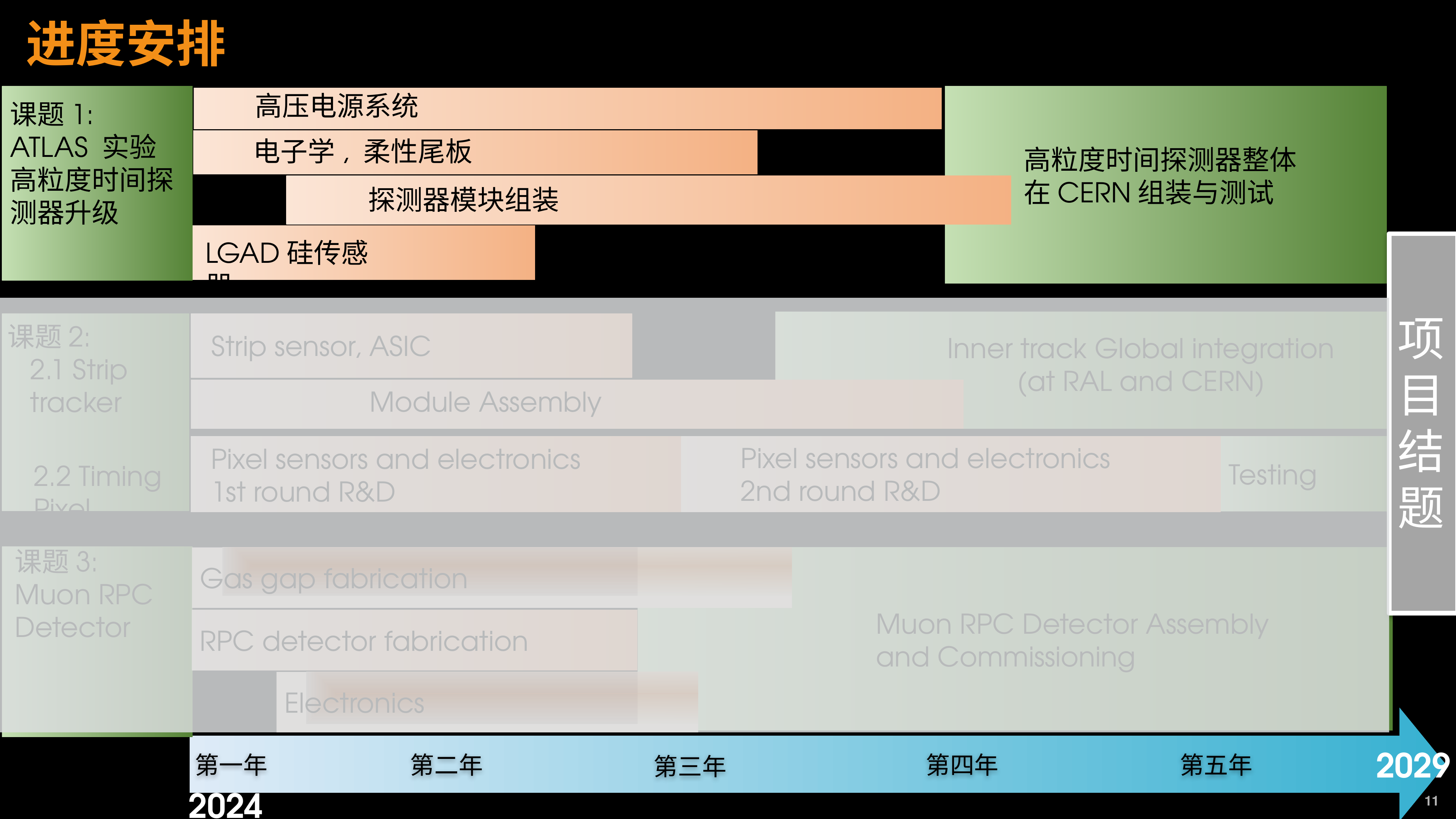

# 进度安排
高压电源系统

课题1:
ATLAS 实验高粒度时间探测器升级
电子学, 柔性尾板

高粒度时间探测器整体在CERN组装与测试

探测器模块组装

LGAD硅传感器

项
目
结
题

课题2:
   2.1 Strip
   tracker
Strip sensor, ASIC
Inner track Global integration
(at RAL and CERN)
Module Assembly

Pixel sensors and electronics
1st round R&D

Pixel sensors and electronics
2nd round R&D

2.2 Timing Pixel
Testing
课题3:
Muon RPC
Detector

Gas gap fabrication
Muon RPC Detector Assembly and Commissioning

RPC detector fabrication

Electronics

2029
第一年
第二年
第四年
第五年
第三年
2024
11